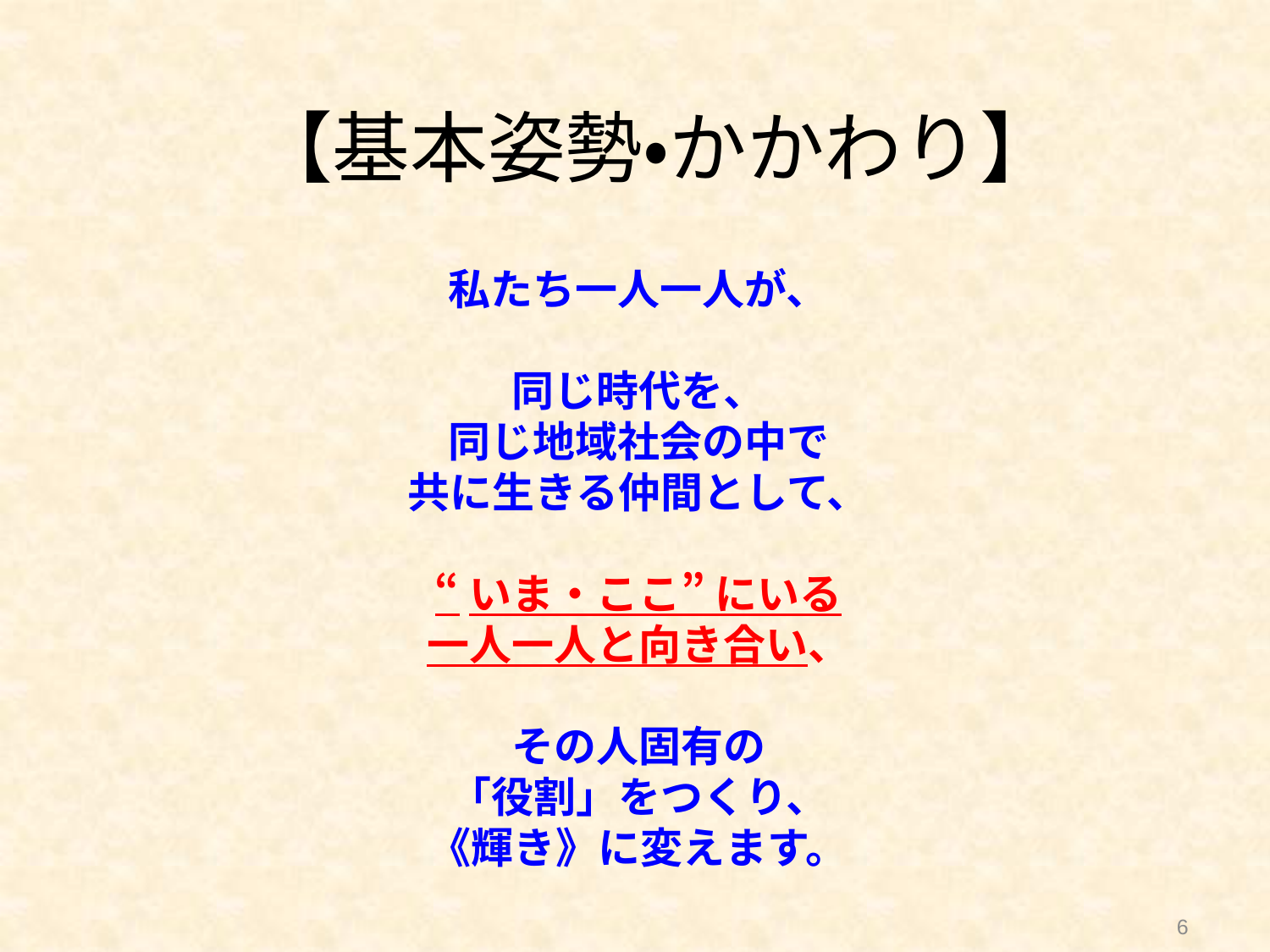

# 【基本姿勢・かかわり】

私たち一人一人が、

同じ時代を、
同じ地域社会の中で
共に生きる仲間として、

“いま・ここ” にいる
一人一人と向き合い、

その人固有の
「役割」をつくり、
《輝き》に変えます。
6